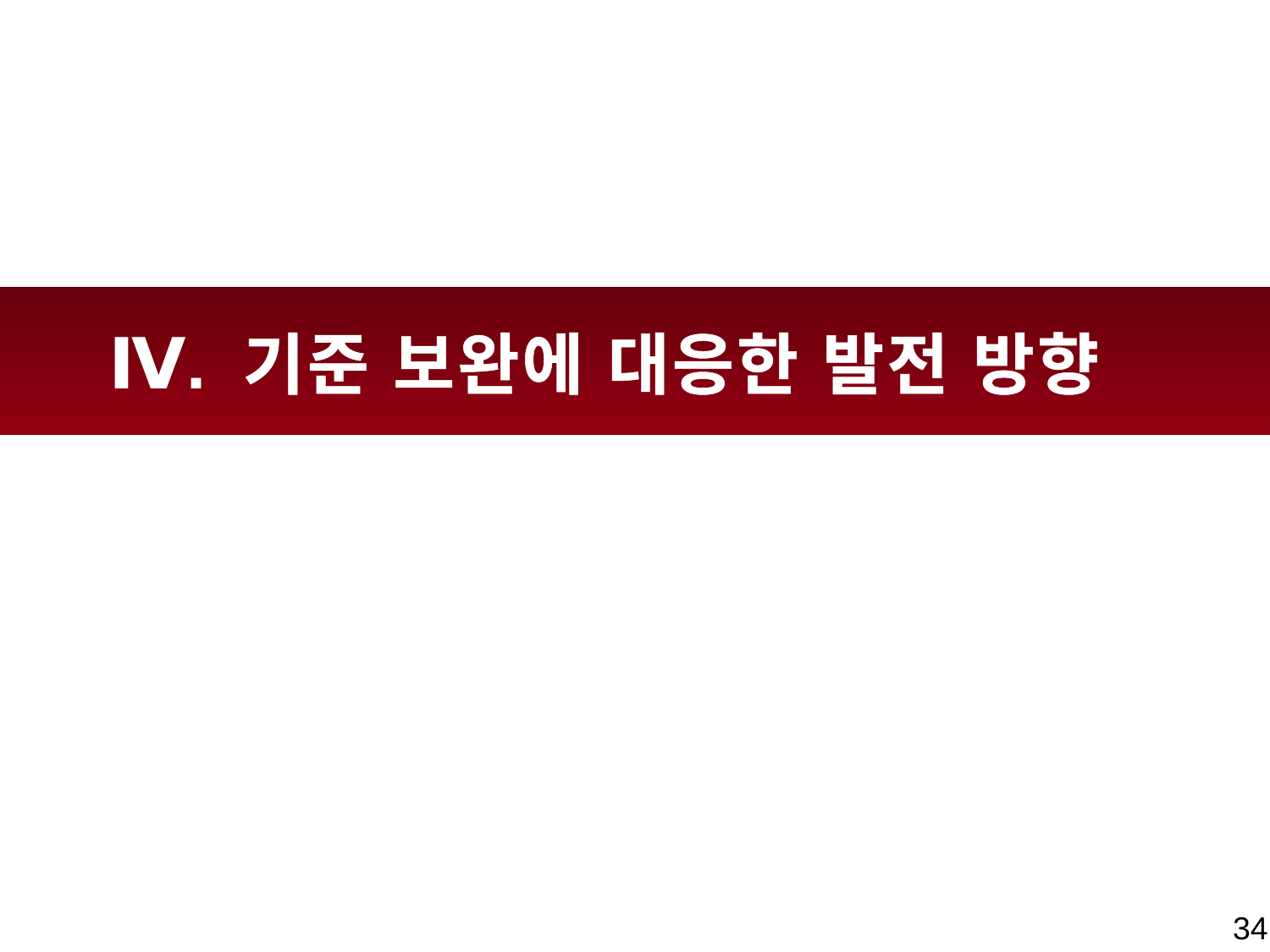

Ⅳ. 기준 보완에 대응한 발전 방향
34